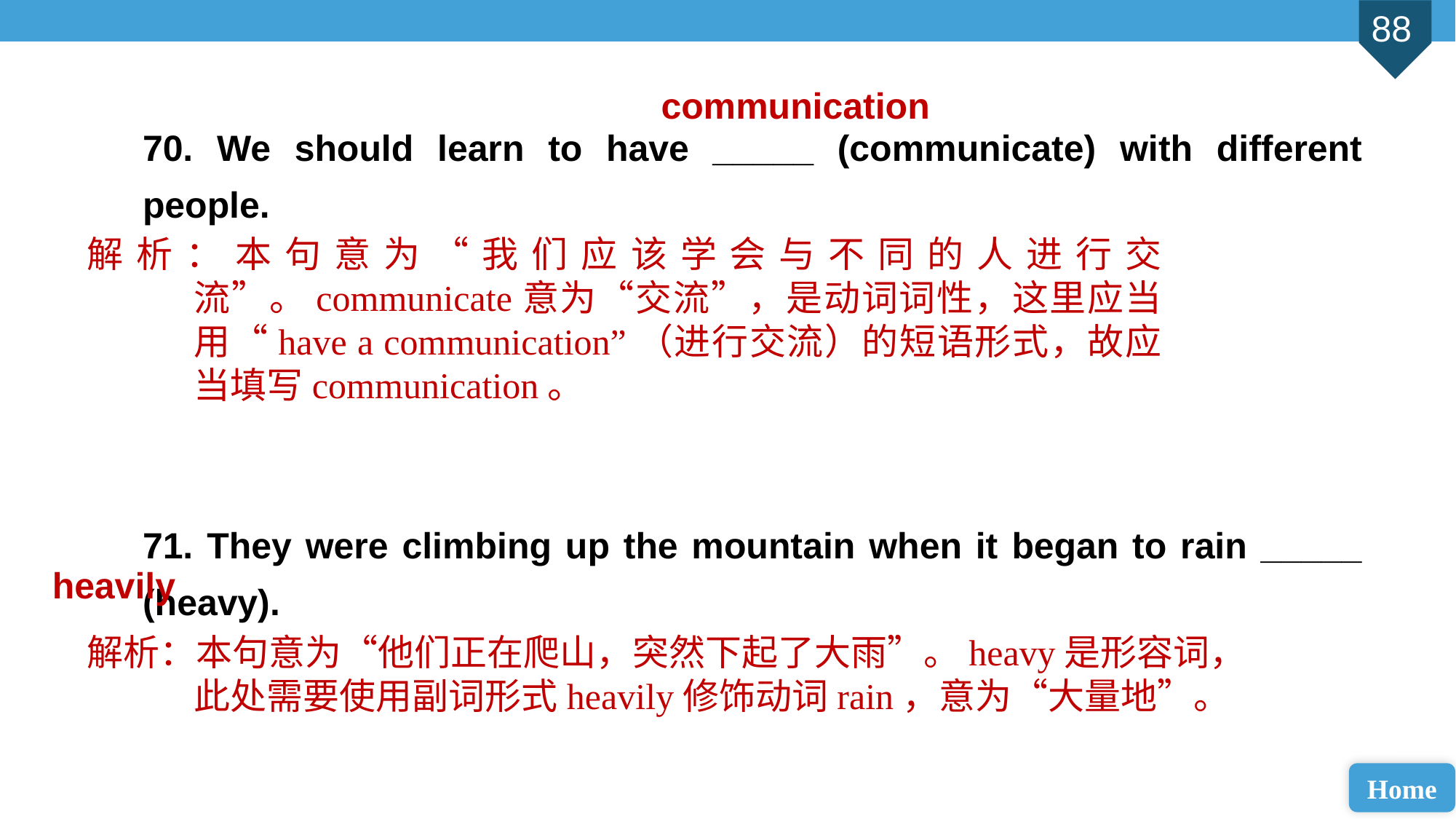

communication
70. We should learn to have _____ (communicate) with different people.

71. They were climbing up the mountain when it began to rain _____ (heavy).
解析：本句意为“我们应该学会与不同的人进行交流”。communicate意为“交流”，是动词词性，这里应当用“have a communication”（进行交流）的短语形式，故应当填写communication。
heavily
解析：本句意为“他们正在爬山，突然下起了大雨”。heavy是形容词，此处需要使用副词形式heavily修饰动词rain，意为“大量地”。